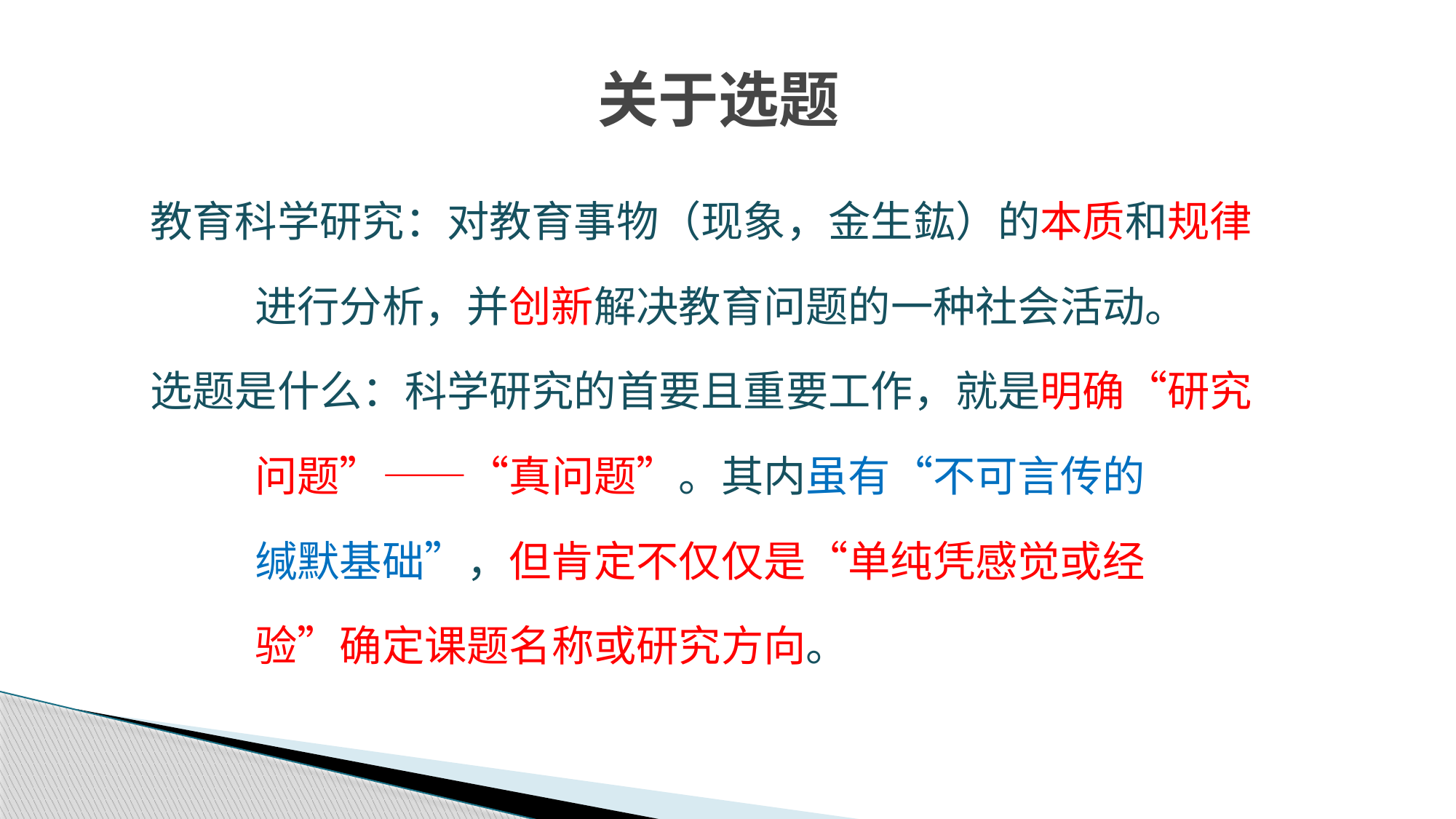

关于选题
教育科学研究：对教育事物（现象，金生鈜）的本质和规律
          进行分析，并创新解决教育问题的一种社会活动。
选题是什么：科学研究的首要且重要工作，就是明确“研究
          问题”——“真问题”。其内虽有“不可言传的
          缄默基础”，但肯定不仅仅是“单纯凭感觉或经
          验”确定课题名称或研究方向。